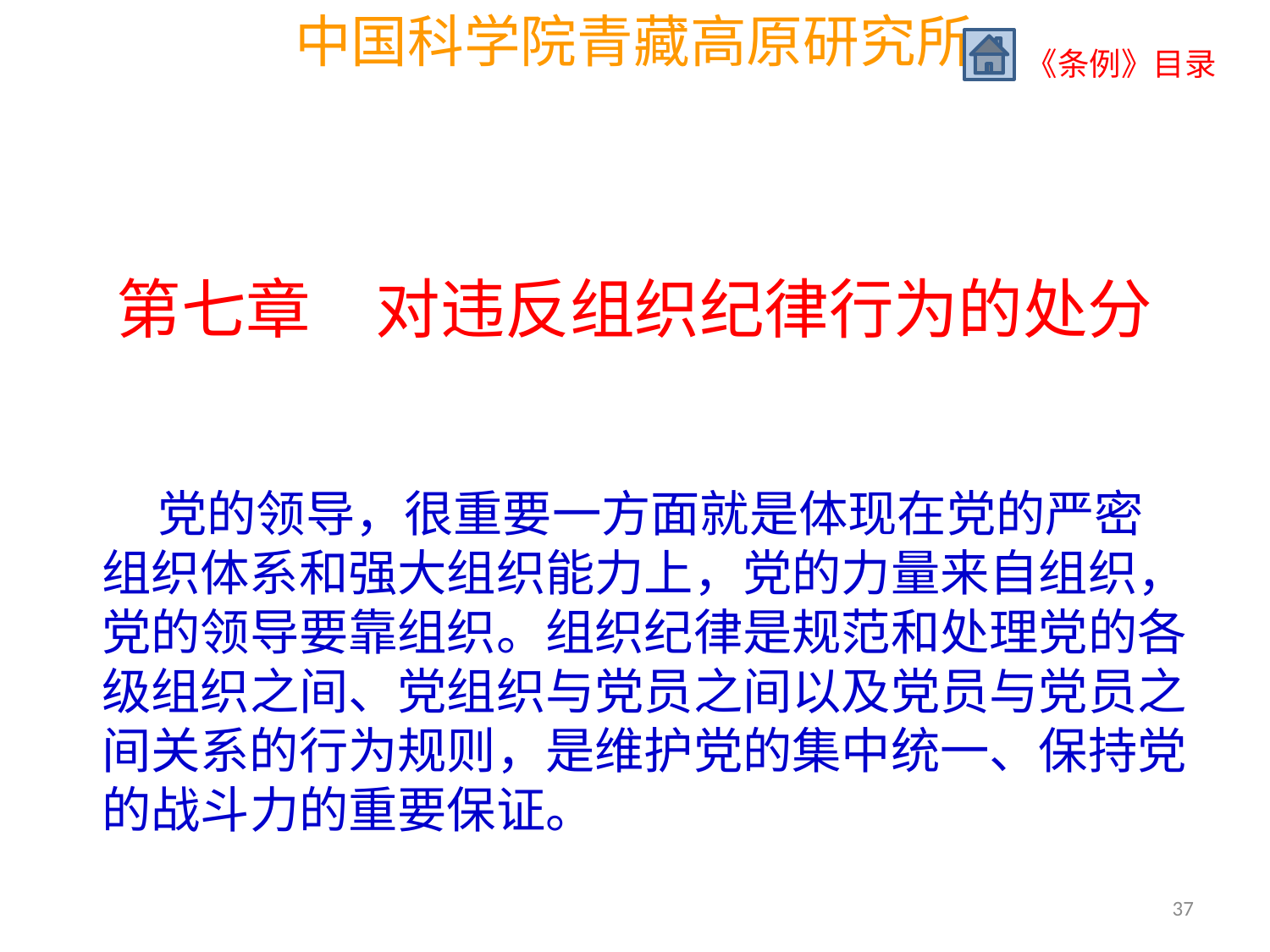

《条例》目录
# 第七章　对违反组织纪律行为的处分
    党的领导，很重要一方面就是体现在党的严密组织体系和强大组织能力上，党的力量来自组织，党的领导要靠组织。组织纪律是规范和处理党的各级组织之间、党组织与党员之间以及党员与党员之间关系的行为规则，是维护党的集中统一、保持党的战斗力的重要保证。
37